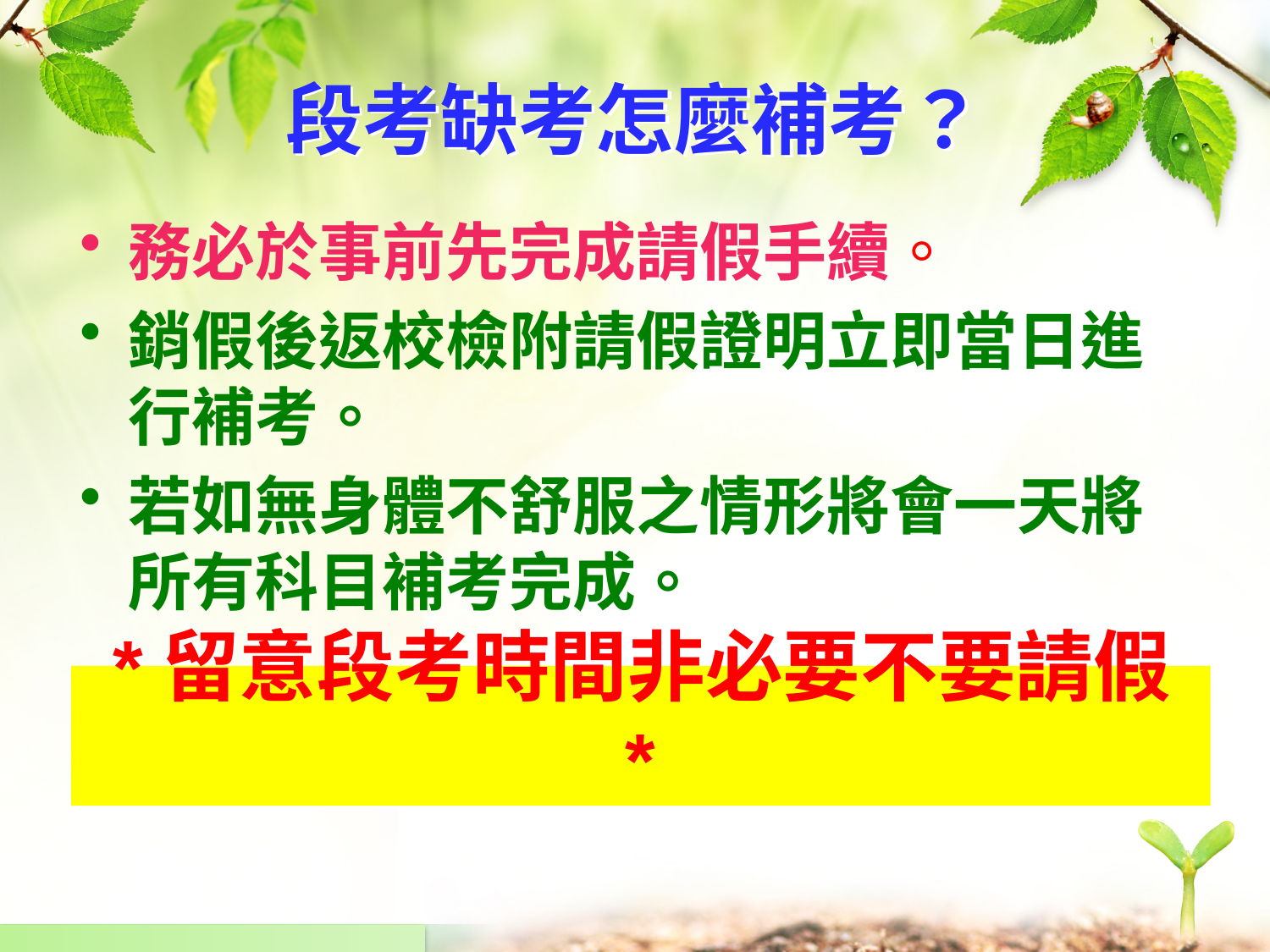

# 段考缺考怎麼補考？
務必於事前先完成請假手續。
銷假後返校檢附請假證明立即當日進行補考。
若如無身體不舒服之情形將會一天將所有科目補考完成。

 *留意段考時間非必要不要請假*